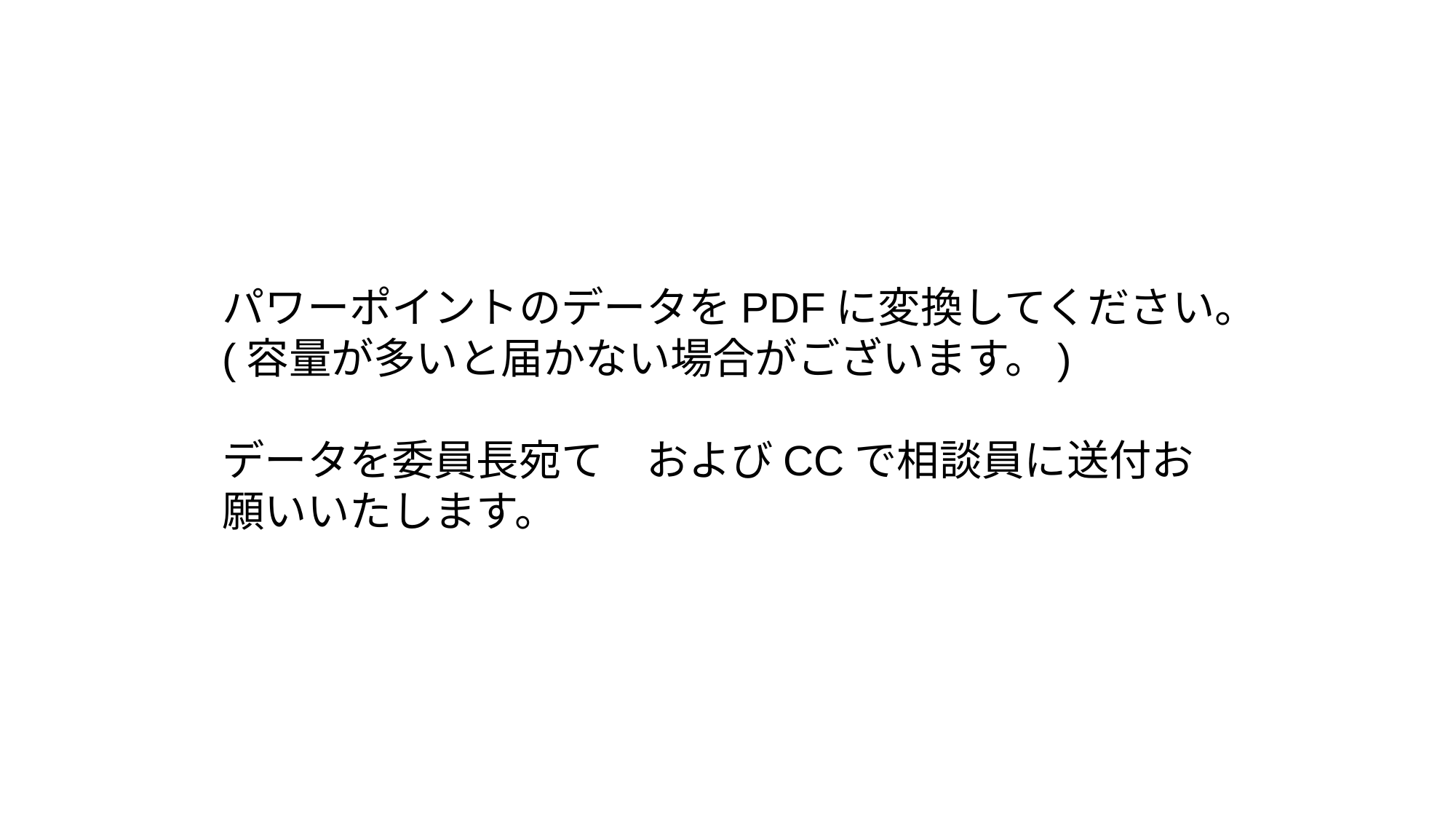

パワーポイントのデータをPDFに変換してください。
(容量が多いと届かない場合がございます。)
データを委員長宛て　およびCCで相談員に送付お願いいたします。